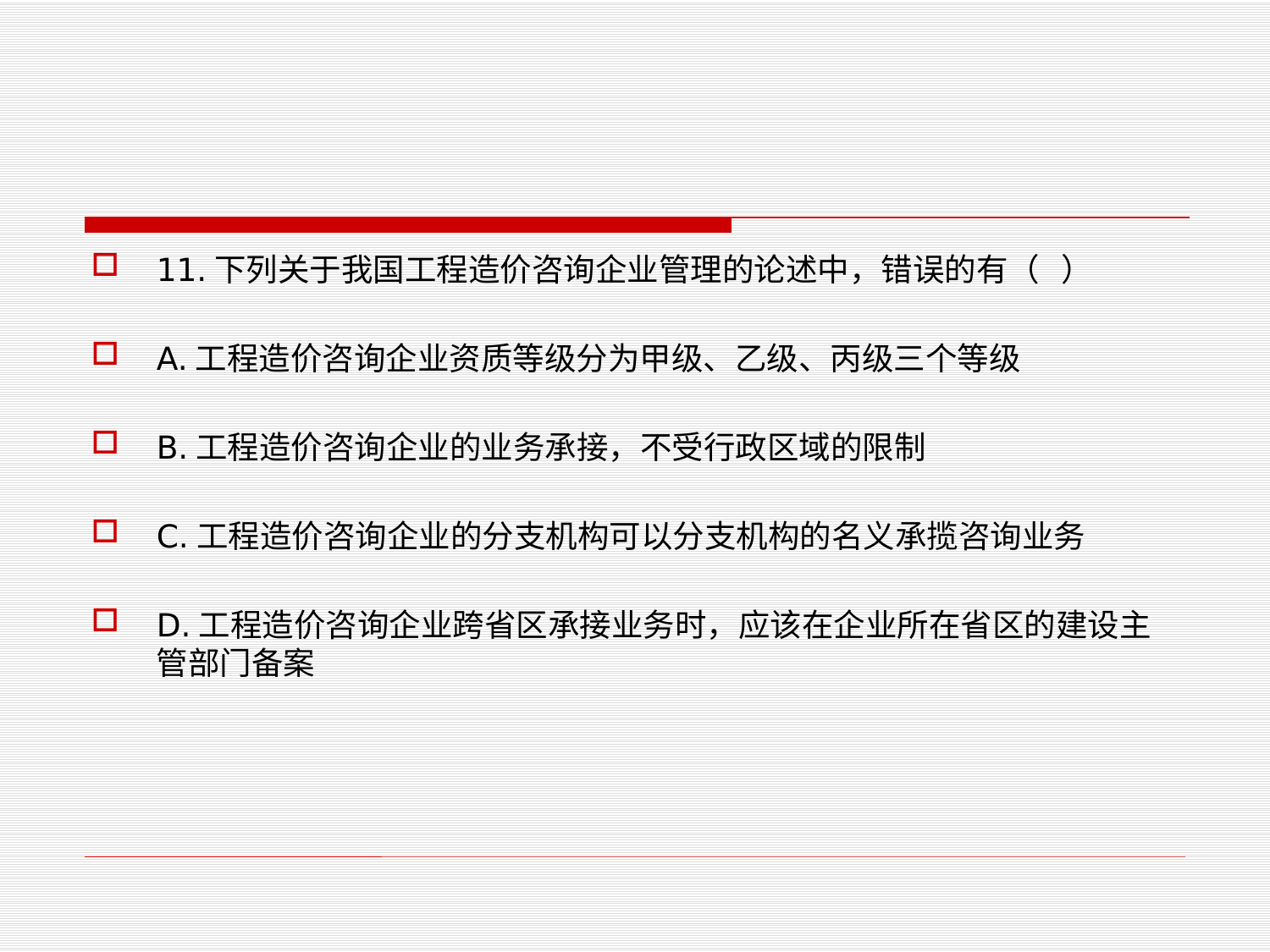

#
11.下列关于我国工程造价咨询企业管理的论述中，错误的有（   ）

A.工程造价咨询企业资质等级分为甲级、乙级、丙级三个等级

B.工程造价咨询企业的业务承接，不受行政区域的限制

C.工程造价咨询企业的分支机构可以分支机构的名义承揽咨询业务

D.工程造价咨询企业跨省区承接业务时，应该在企业所在省区的建设主管部门备案